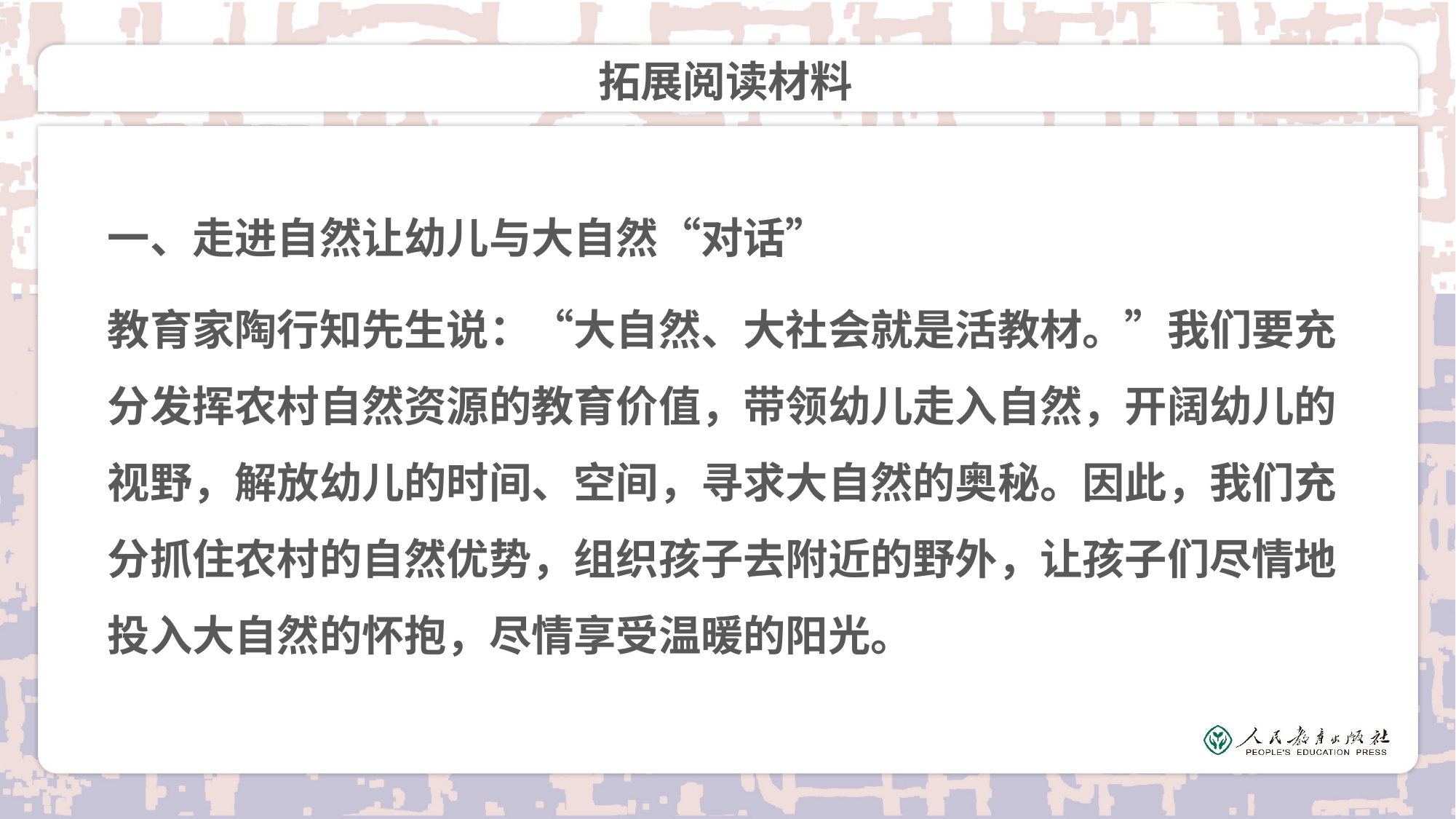

# 拓展阅读材料
一、走进自然让幼儿与大自然“对话”
教育家陶行知先生说：“大自然、大社会就是活教材。”我们要充分发挥农村自然资源的教育价值，带领幼儿走入自然，开阔幼儿的视野，解放幼儿的时间、空间，寻求大自然的奥秘。因此，我们充分抓住农村的自然优势，组织孩子去附近的野外，让孩子们尽情地投入大自然的怀抱，尽情享受温暖的阳光。